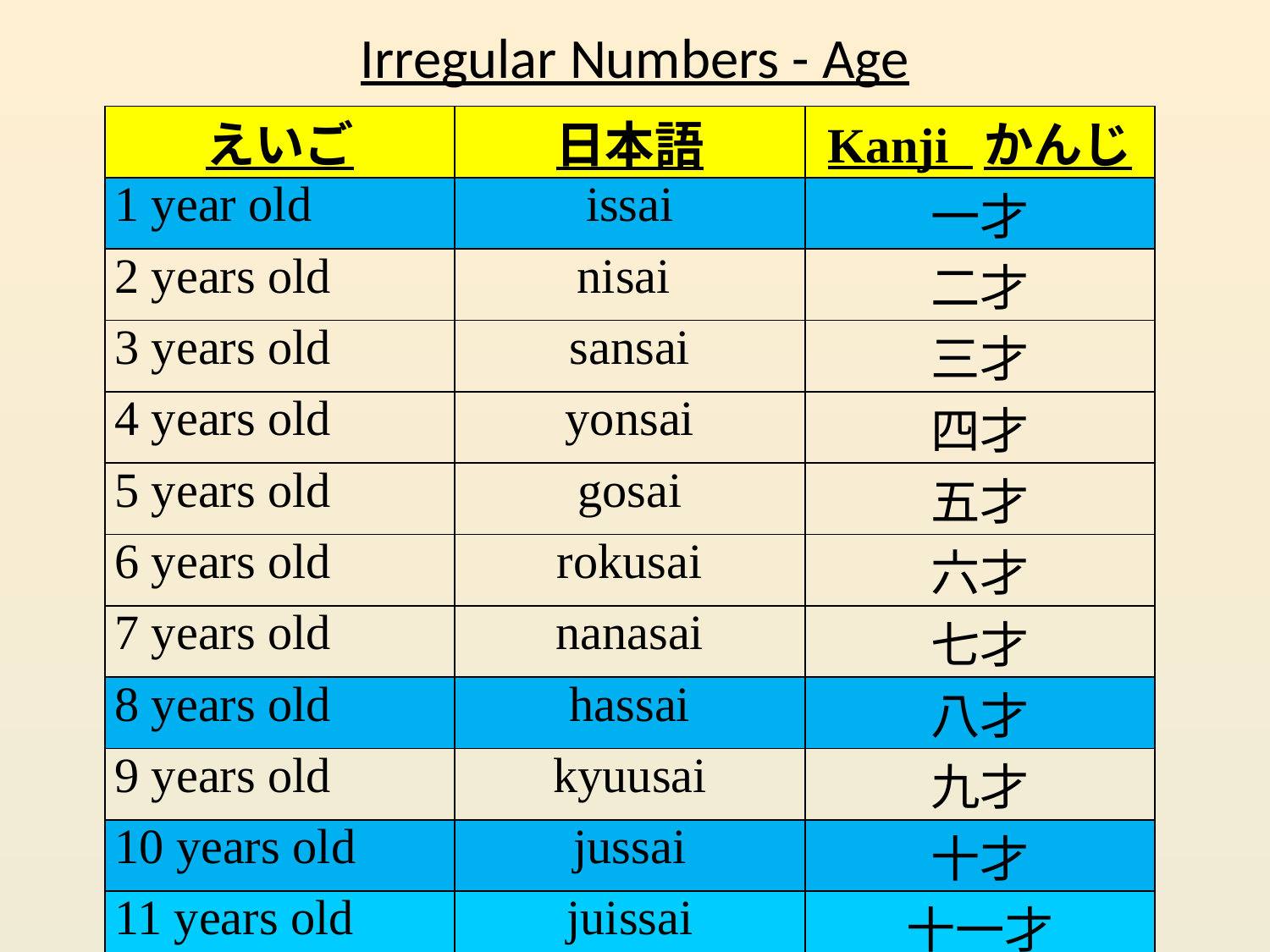

# Irregular Numbers - Age
| えいご | 日本語 | Kanji かんじ |
| --- | --- | --- |
| 1 year old | issai | 一才 |
| 2 years old | nisai | 二才 |
| 3 years old | sansai | 三才 |
| 4 years old | yonsai | 四才 |
| 5 years old | gosai | 五才 |
| 6 years old | rokusai | 六才 |
| 7 years old | nanasai | 七才 |
| 8 years old | hassai | 八才 |
| 9 years old | kyuusai | 九才 |
| 10 years old | jussai | 十才 |
| 11 years old | juissai | 十一才 |
| 12 years old | junisai | 十二才 |